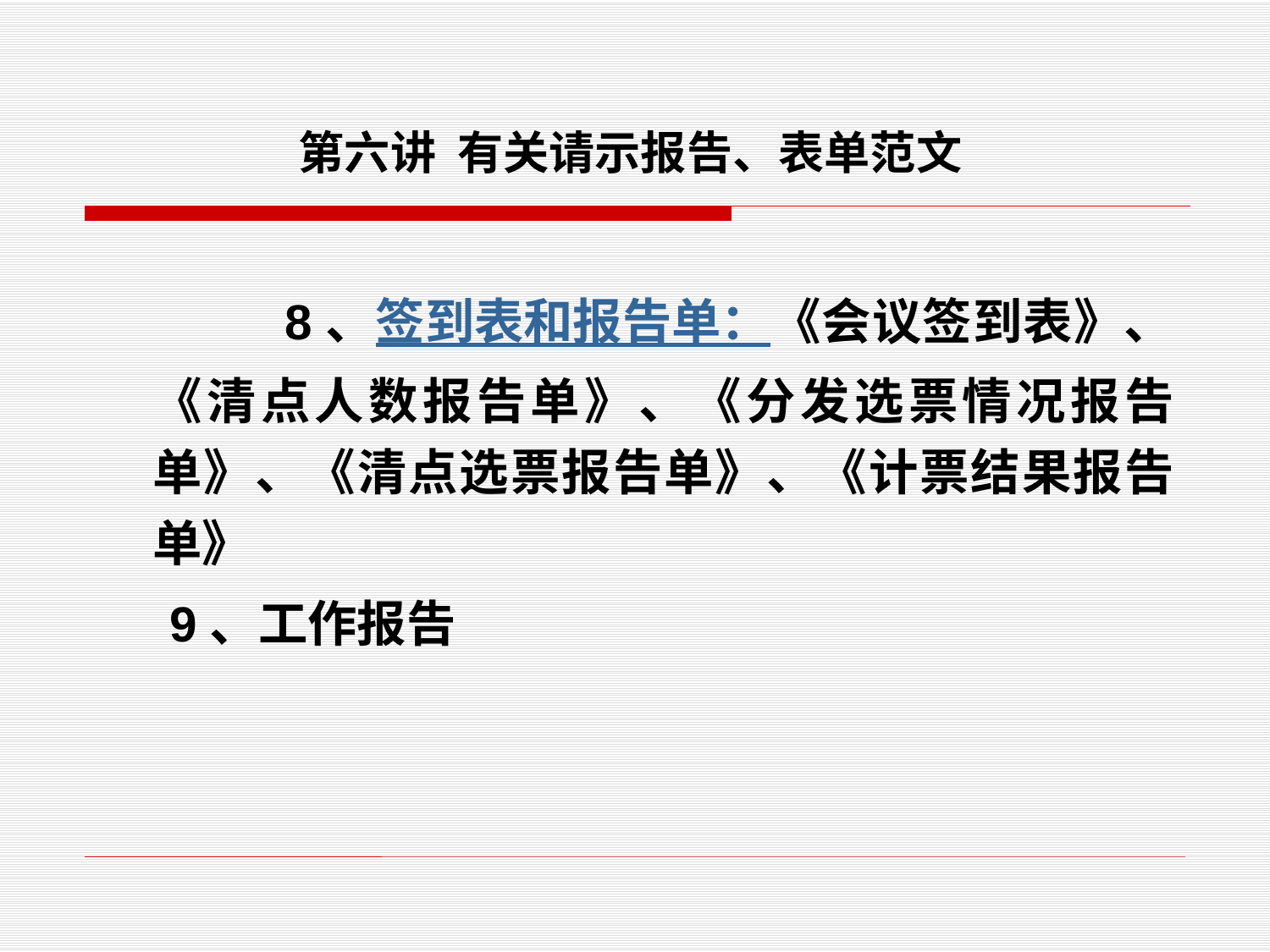

# 第六讲  有关请示报告、表单范文
      8、签到表和报告单：《会议签到表》、《清点人数报告单》、《分发选票情况报告单》、《清点选票报告单》、《计票结果报告单》
      9、工作报告